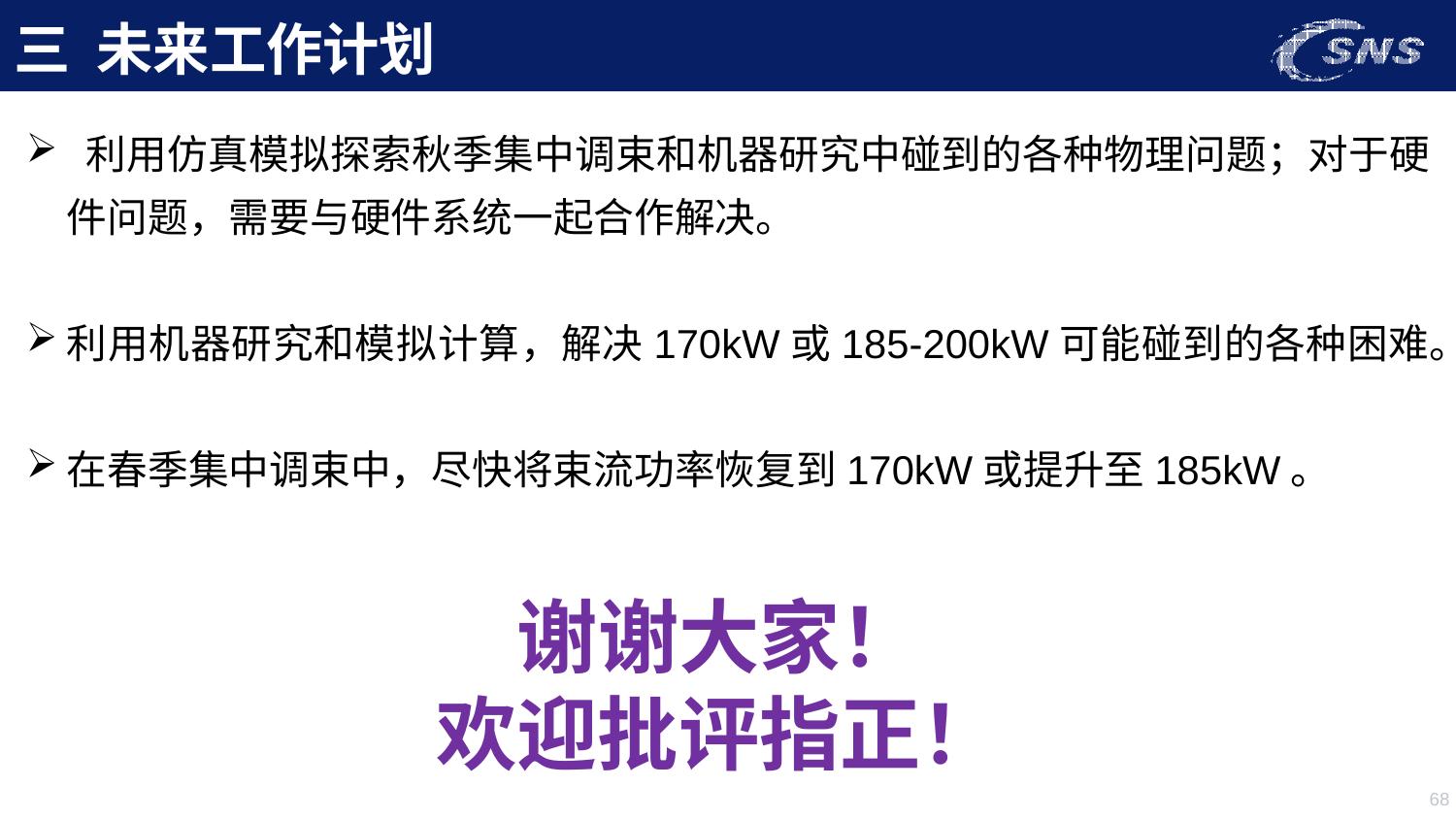

三  未来工作计划
 利用仿真模拟探索秋季集中调束和机器研究中碰到的各种物理问题；对于硬件问题，需要与硬件系统一起合作解决。

利用机器研究和模拟计算，解决170kW或185-200kW可能碰到的各种困难。

在春季集中调束中，尽快将束流功率恢复到170kW或提升至185kW。
谢谢大家！
欢迎批评指正！